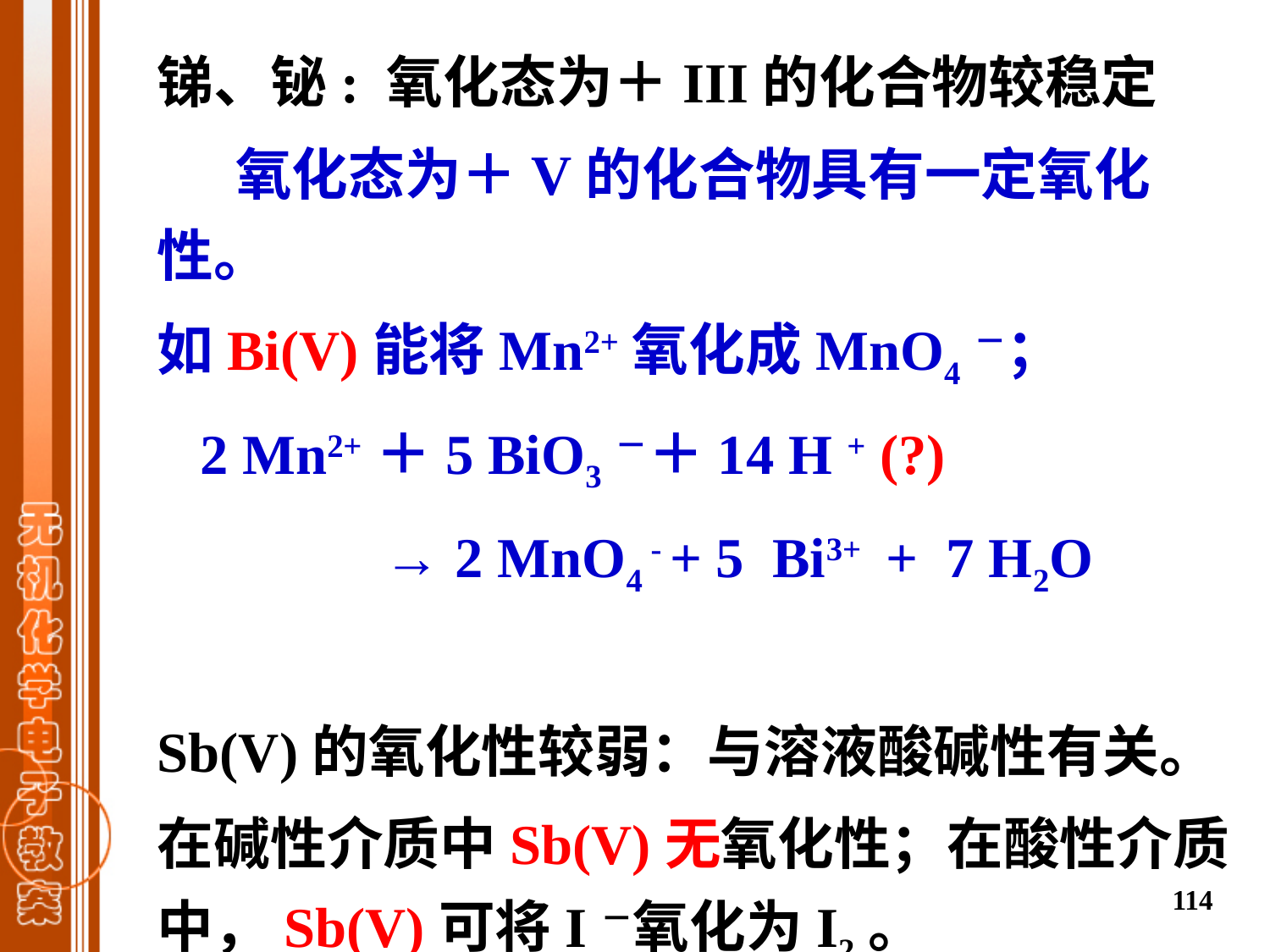

锑、铋: 氧化态为＋III的化合物较稳定
     氧化态为＋V的化合物具有一定氧化性。
如Bi(V)能将Mn2+氧化成MnO4－；
   2 Mn2+＋5 BiO3－＋14 H + (?)
                → 2 MnO4 - + 5  Bi3+   +  7 H2O

Sb(V)的氧化性较弱：与溶液酸碱性有关。
在碱性介质中Sb(V)无氧化性；在酸性介质中，Sb(V)可将I－氧化为I2。
114